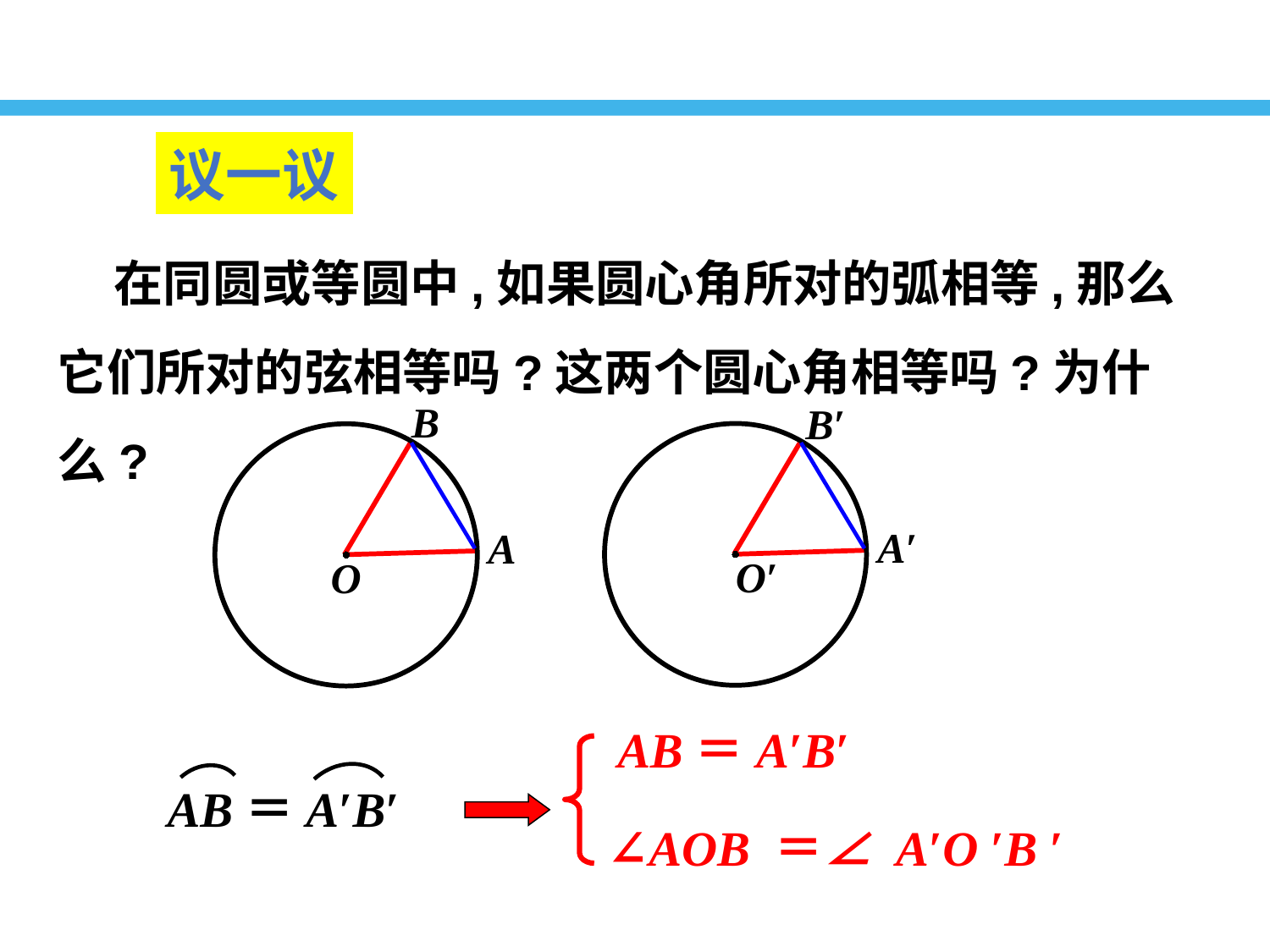

议一议
    在同圆或等圆中,如果圆心角所对的弧相等,那么它们所对的弦相等吗?这两个圆心角相等吗?为什么?
B

A
O

B′

A′

O′

AB＝A′B′

AB＝A′B′

∠AOB ＝∠ A′O ′B ′